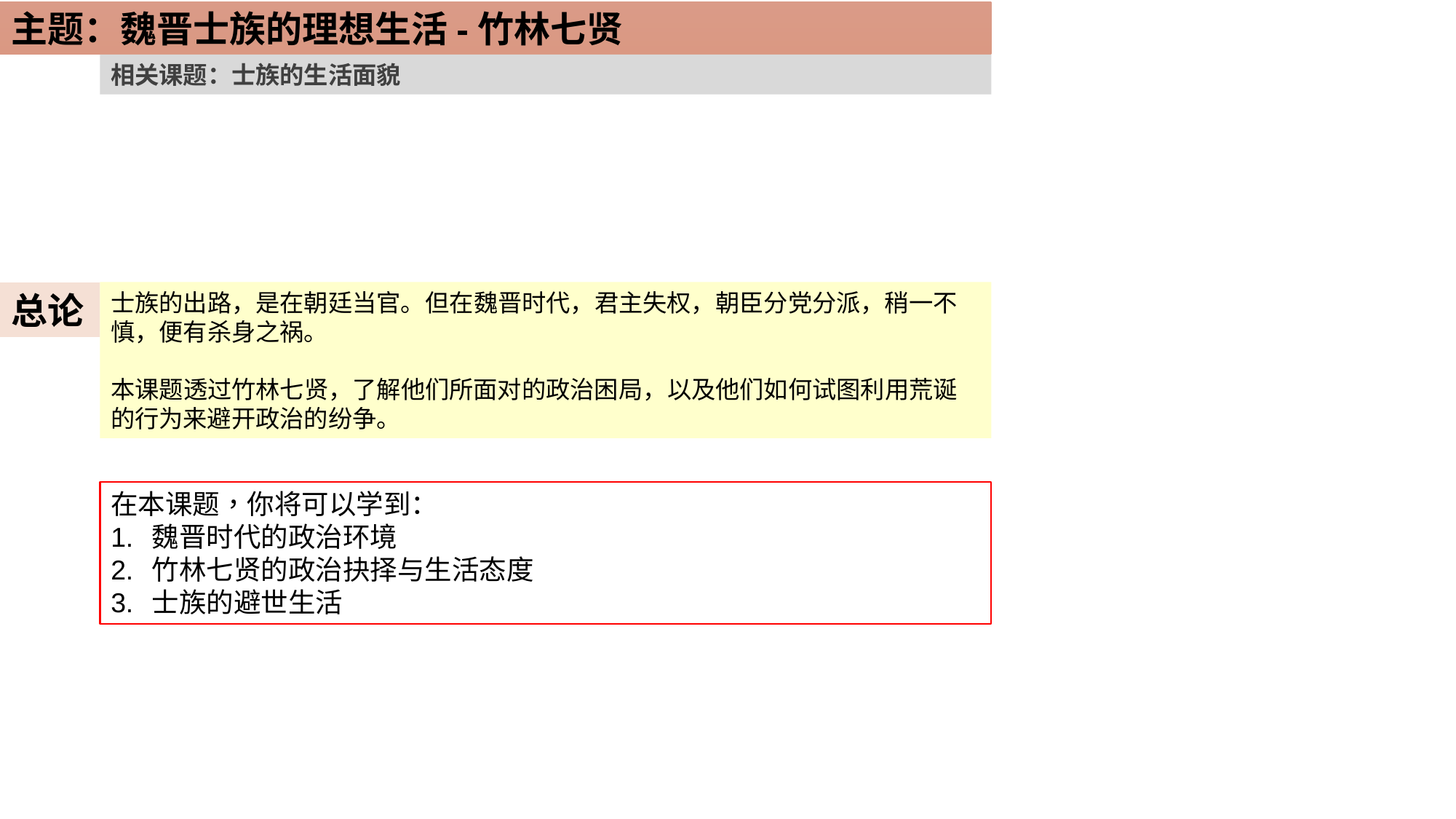

主题：魏晋士族的理想生活-竹林七贤
相关课题：士族的生活面貌
士族的出路，是在朝廷当官。但在魏晋时代，君主失权，朝臣分党分派，稍一不慎，便有杀身之祸。

本课题透过竹林七贤，了解他们所面对的政治困局，以及他们如何试图利用荒诞的行为来避开政治的纷争。
总论
在本课题，你将可以学到：
魏晋时代的政治环境
竹林七贤的政治抉择与生活态度
士族的避世生活